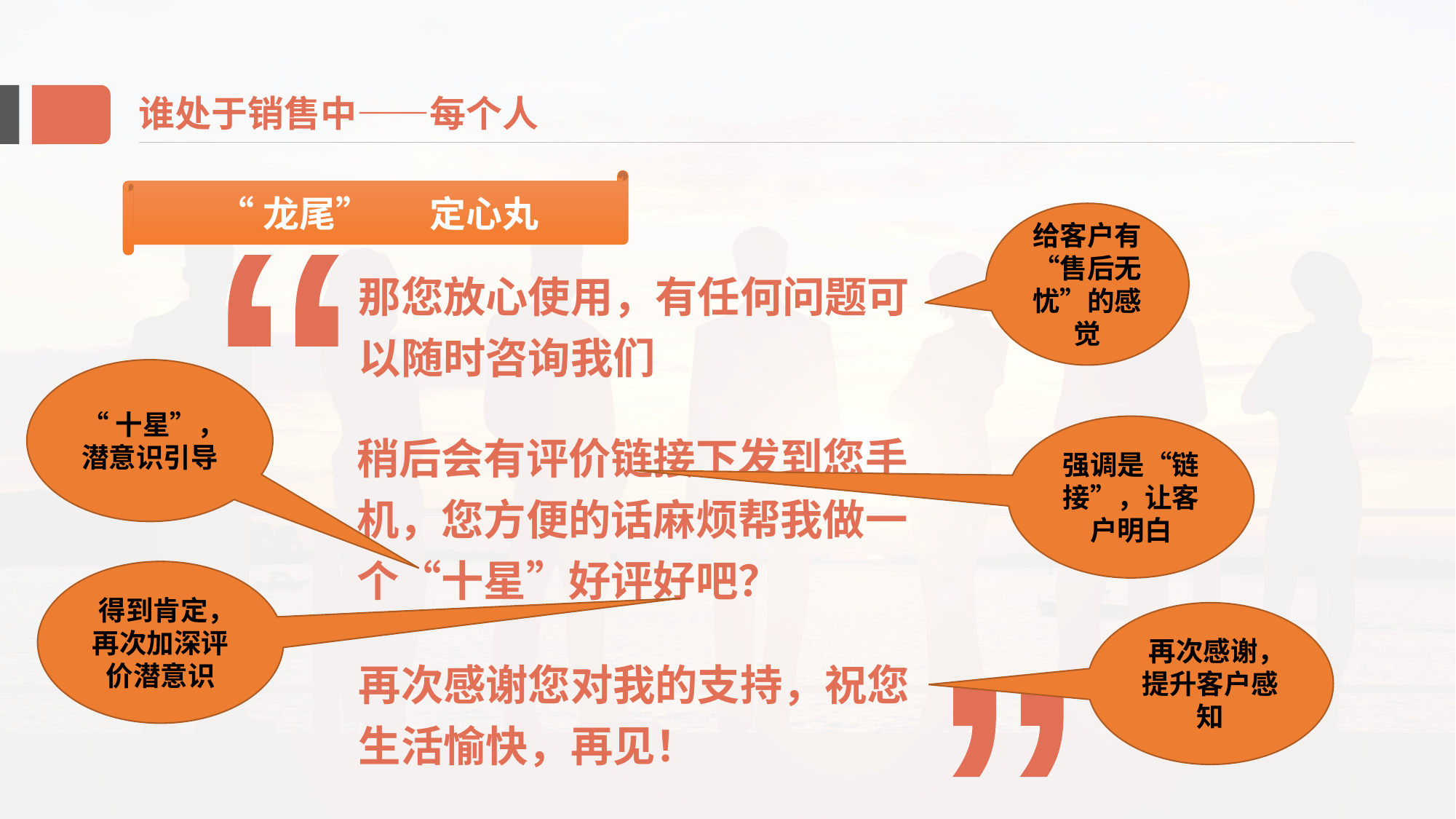

谁处于销售中——每个人

“龙尾”       定心丸
给客户有“售后无忧”的感觉

那您放心使用，有任何问题可以随时咨询我们
 “十星”，潜意识引导
稍后会有评价链接下发到您手机，您方便的话麻烦帮我做一个“十星”好评好吧？
强调是“链接”，让客户明白
 得到肯定，再次加深评价潜意识
 再次感谢，提升客户感知
再次感谢您对我的支持，祝您生活愉快，再见！